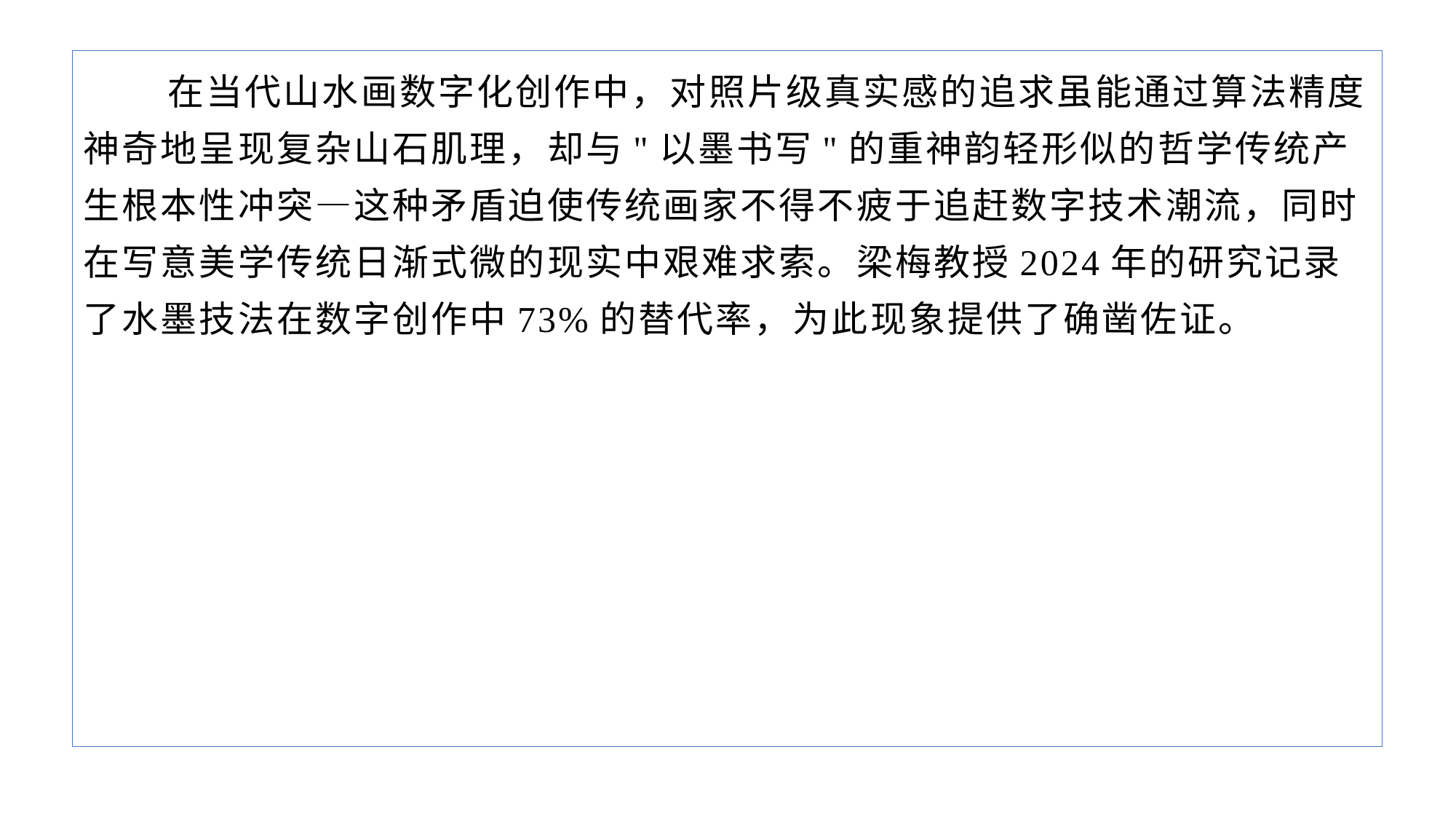

在当代山水画数字化创作中，对照片级真实感的追求虽能通过算法精度神奇地呈现复杂山石肌理，却与"以墨书写"的重神韵轻形似的哲学传统产生根本性冲突—这种矛盾迫使传统画家不得不疲于追赶数字技术潮流，同时在写意美学传统日渐式微的现实中艰难求索。梁梅教授2024年的研究记录了水墨技法在数字创作中73%的替代率，为此现象提供了确凿佐证。